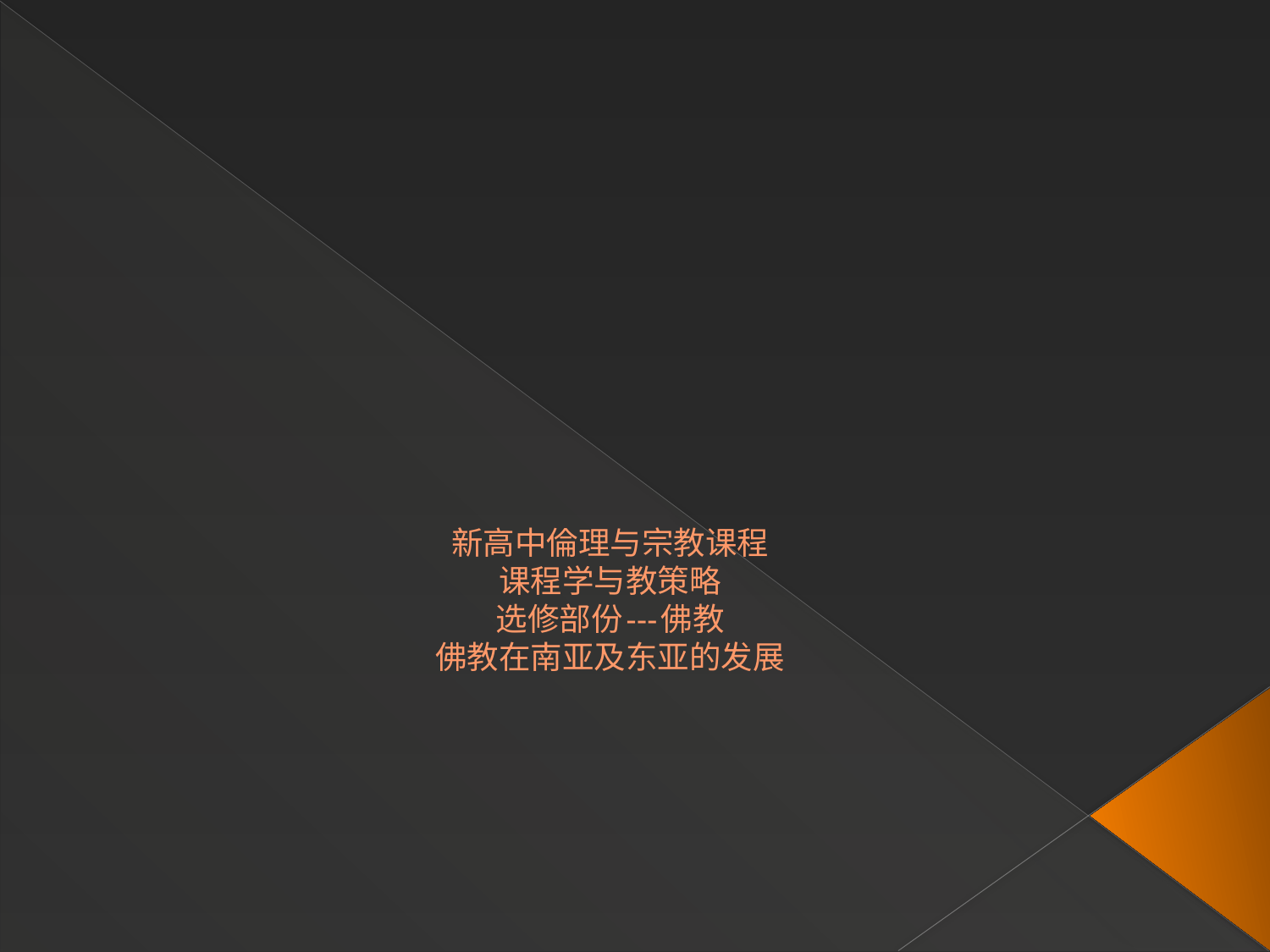

# 新高中倫理与宗教课程 课程学与教策略 选修部份---佛教 佛教在南亚及东亚的发展